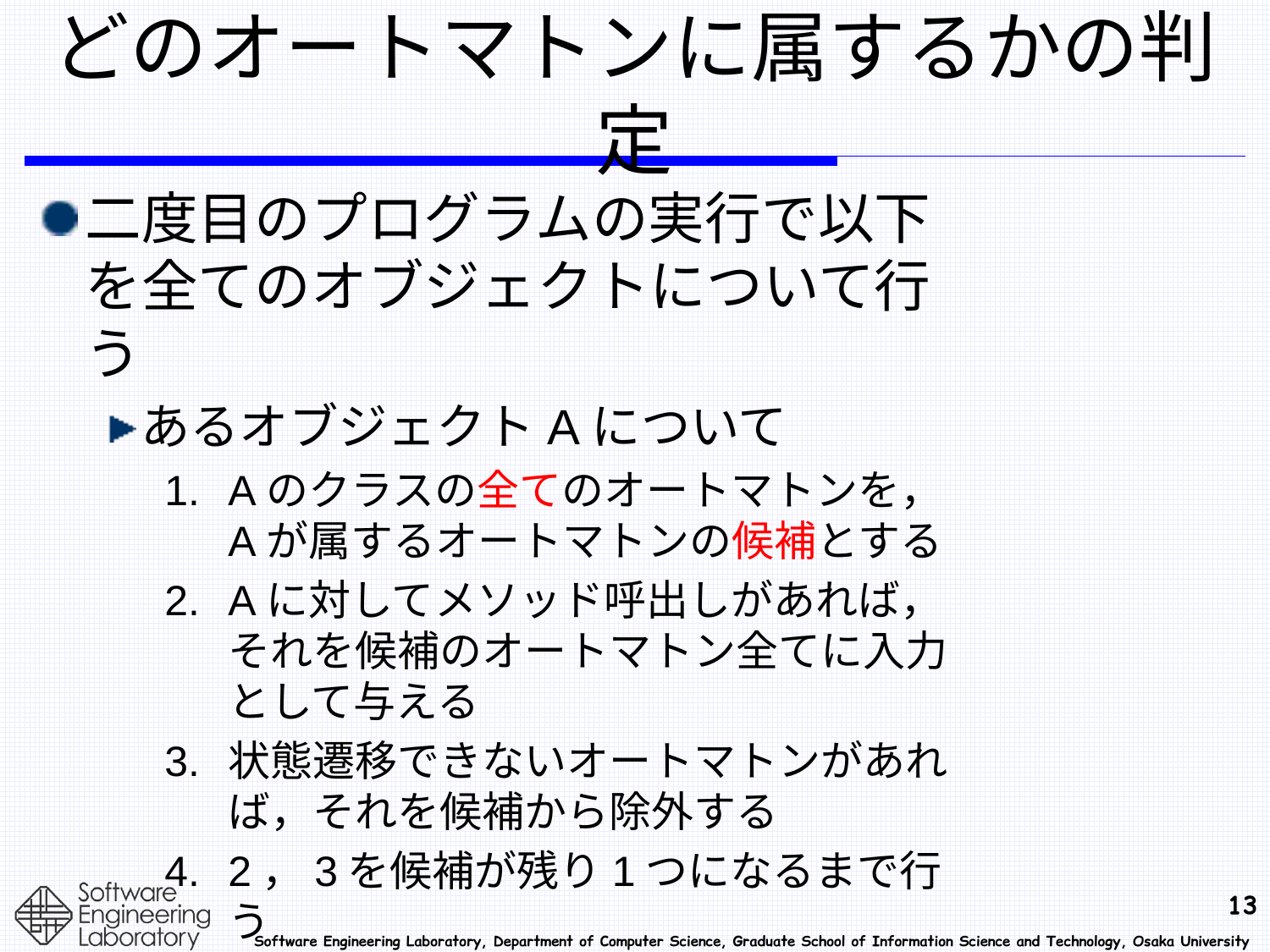

# どのオートマトンに属するかの判定
二度目のプログラムの実行で以下を全てのオブジェクトについて行う
あるオブジェクトAについて
Aのクラスの全てのオートマトンを，Aが属するオートマトンの候補とする
Aに対してメソッド呼出しがあれば，それを候補のオートマトン全てに入力として与える
状態遷移できないオートマトンがあれば，それを候補から除外する
2，3を候補が残り1つになるまで行う
Aの動作はその残ったオートマトンに属すると決定する